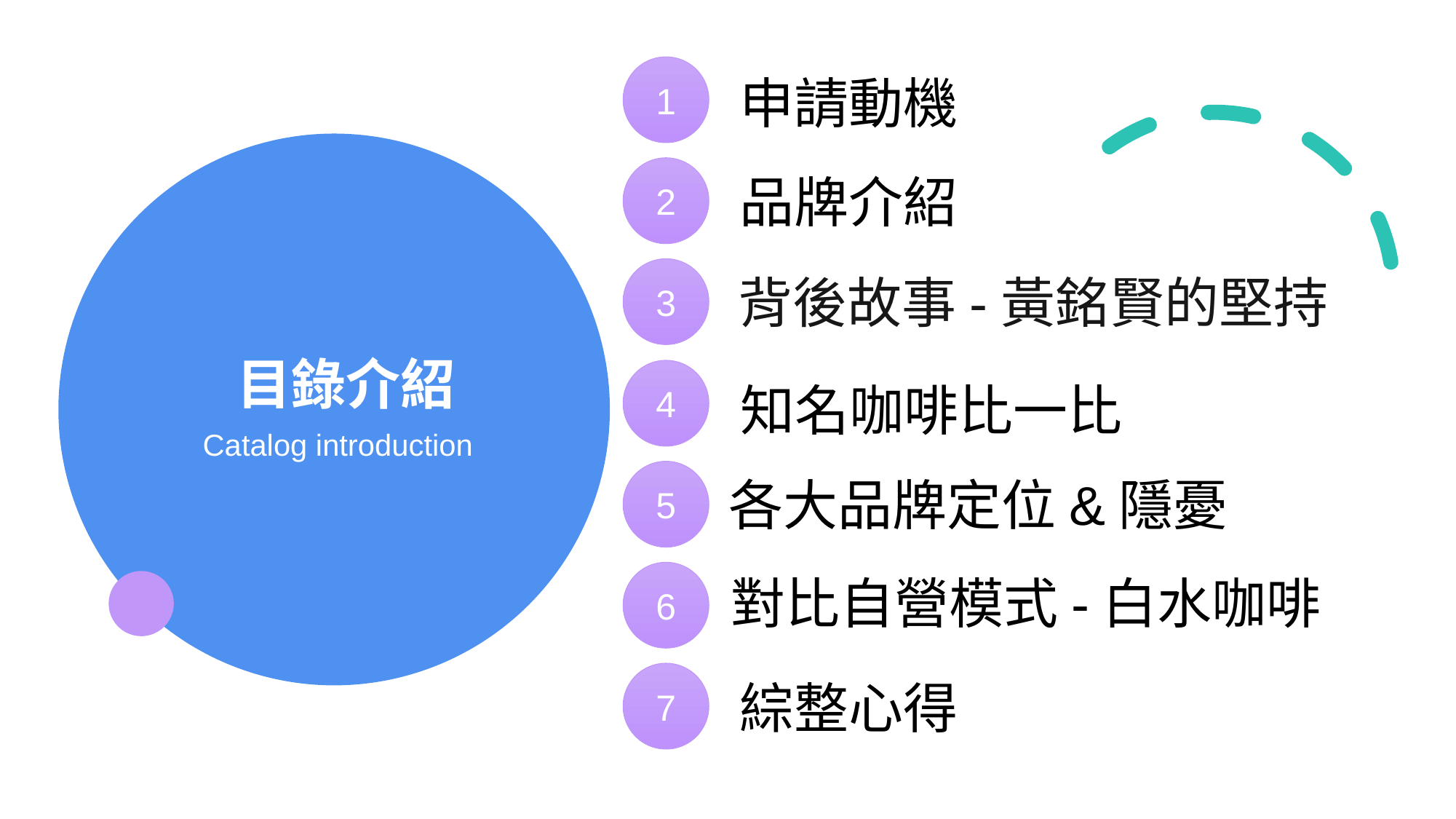

1
申請動機
2
品牌介紹
3
背後故事-黃銘賢的堅持
目錄介紹
4
知名咖啡比一比
Catalog introduction
5
各大品牌定位&隱憂
6
對比自營模式-白水咖啡
7
綜整心得